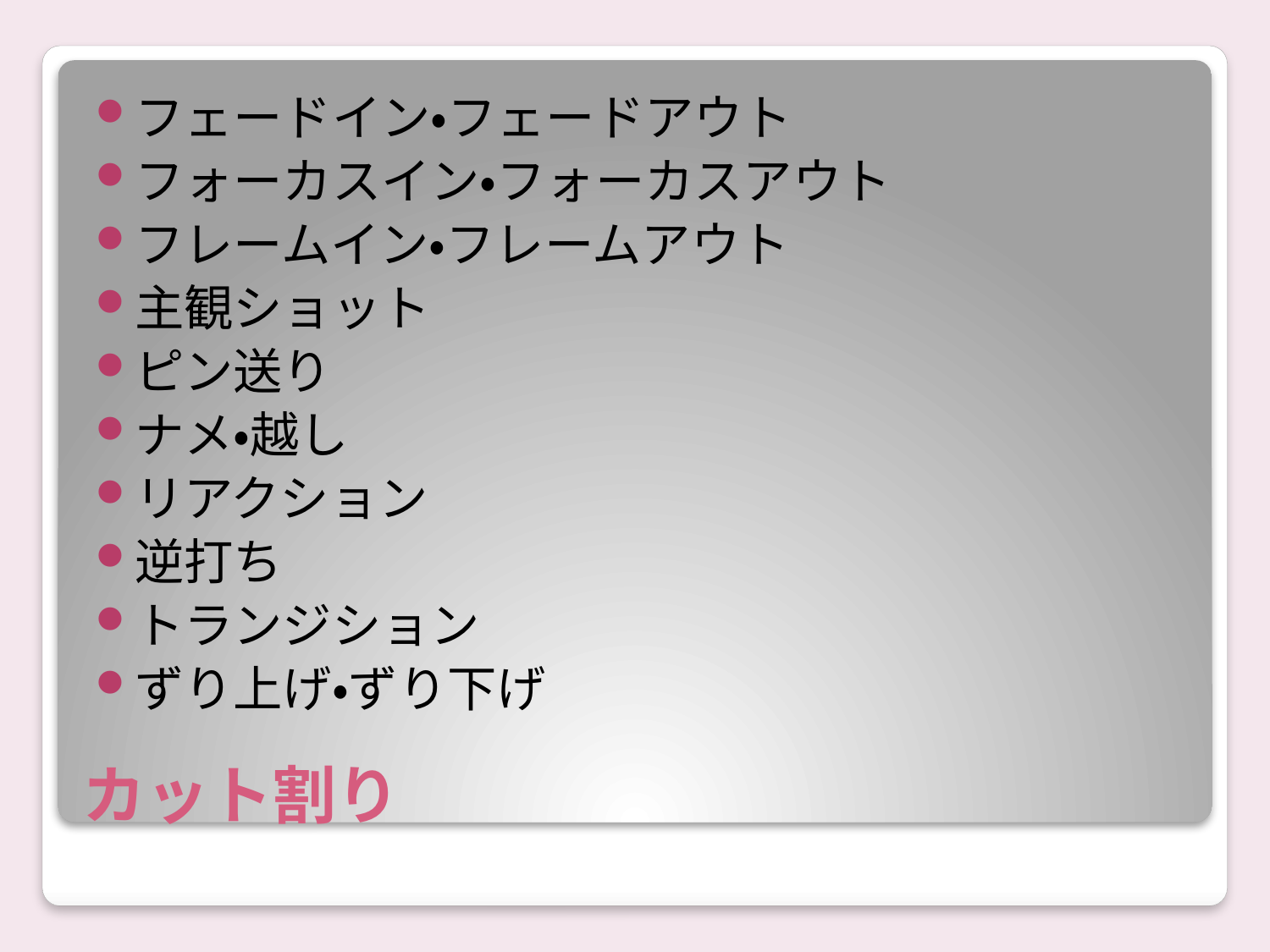

フェードイン・フェードアウト
フォーカスイン・フォーカスアウト
フレームイン・フレームアウト
主観ショット
ピン送り
ナメ・越し
リアクション
逆打ち
トランジション
ずり上げ・ずり下げ
# カット割り